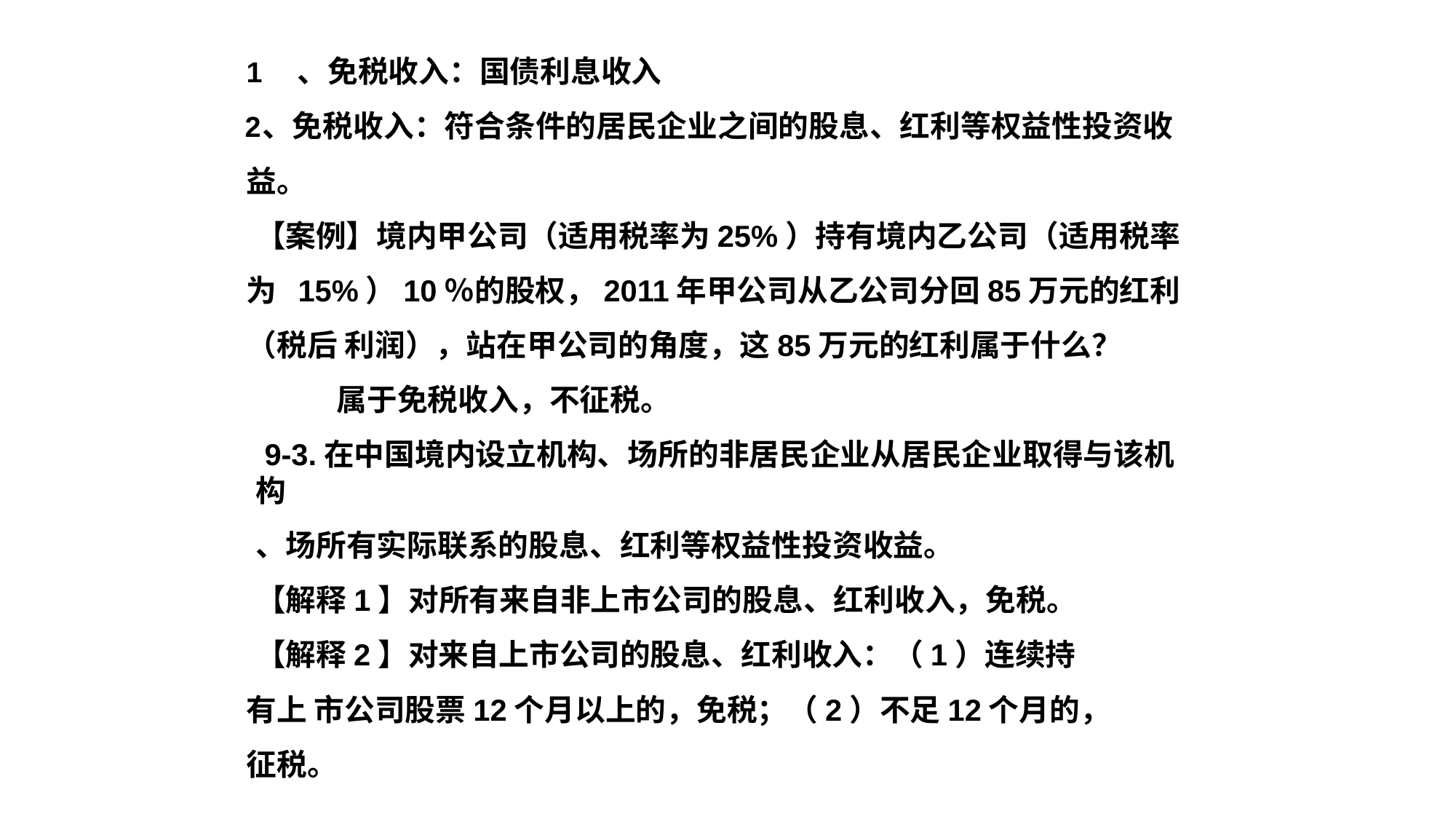

、免税收入：国债利息收入
、免税收入：符合条件的居民企业之间的股息、红利等权益性投资收 益。
【案例】境内甲公司（适用税率为25%）持有境内乙公司（适用税率为  15%）10％的股权，2011年甲公司从乙公司分回85万元的红利（税后 利润），站在甲公司的角度，这85万元的红利属于什么？
属于免税收入，不征税。
9-3.在中国境内设立机构、场所的非居民企业从居民企业取得与该机构
、场所有实际联系的股息、红利等权益性投资收益。
【解释1】对所有来自非上市公司的股息、红利收入，免税。
【解释2】对来自上市公司的股息、红利收入：（1）连续持有上 市公司股票12个月以上的，免税；（2）不足12个月的，征税。